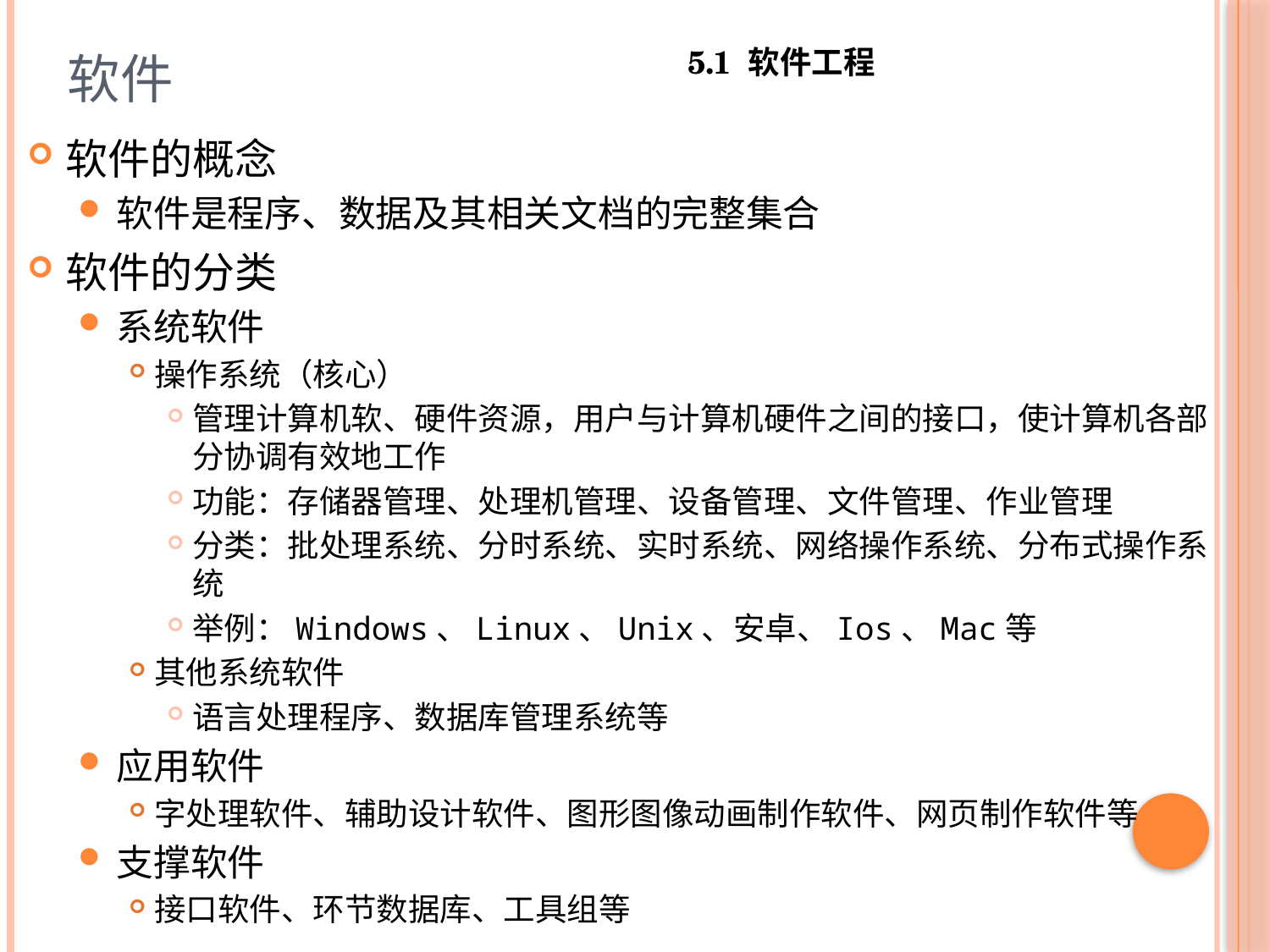

# 软件
5.1 软件工程
软件的概念
软件是程序、数据及其相关文档的完整集合
软件的分类
系统软件
操作系统（核心）
管理计算机软、硬件资源，用户与计算机硬件之间的接口，使计算机各部分协调有效地工作
功能：存储器管理、处理机管理、设备管理、文件管理、作业管理
分类：批处理系统、分时系统、实时系统、网络操作系统、分布式操作系统
举例：Windows、Linux、Unix、安卓、Ios、Mac等
其他系统软件
语言处理程序、数据库管理系统等
应用软件
字处理软件、辅助设计软件、图形图像动画制作软件、网页制作软件等
支撑软件
接口软件、环节数据库、工具组等